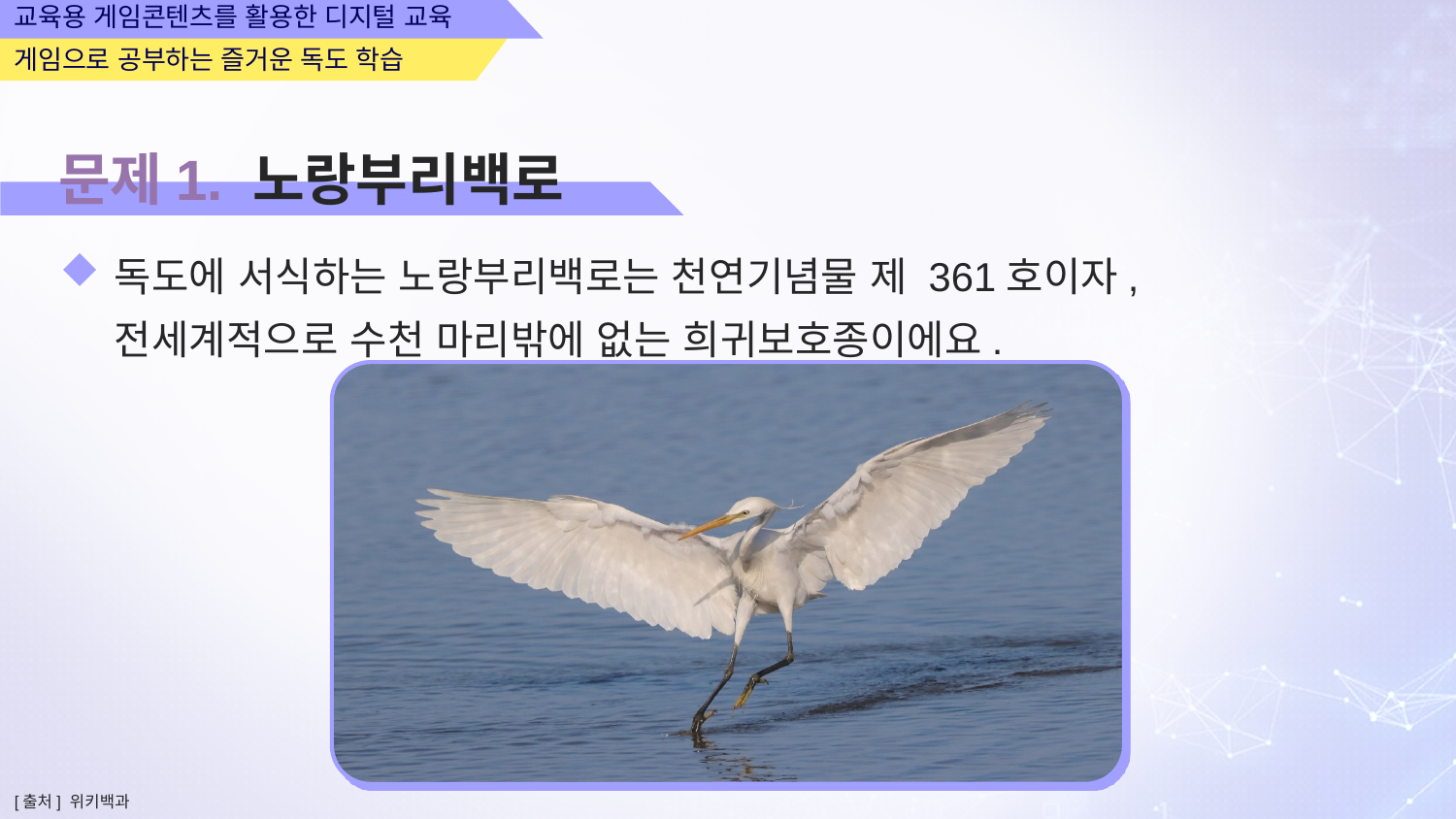

문제1. 노랑부리백로

독도에 서식하는 노랑부리백로는 천연기념물 제 361호이자,
전세계적으로 수천 마리밖에 없는 희귀보호종이에요.

[출처] 위키백과